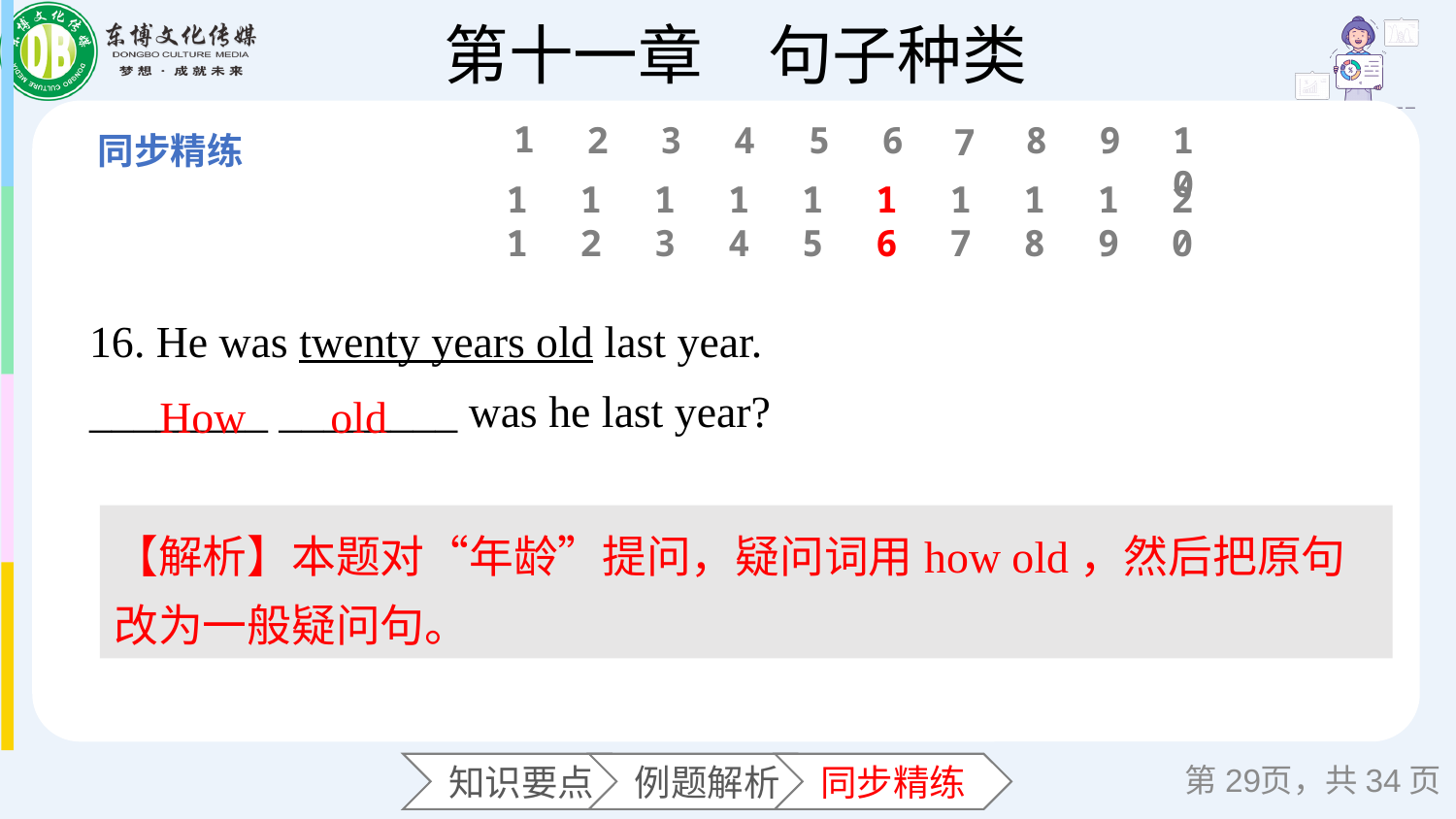

1
6
2
3
4
5
8
9
10
7
11
12
13
14
15
16
17
18
19
20

16. He was twenty years old last year.
________ ________ was he last year?
How
old
【解析】本题对“年龄”提问，疑问词用how old，然后把原句改为一般疑问句。
第29页，共34页